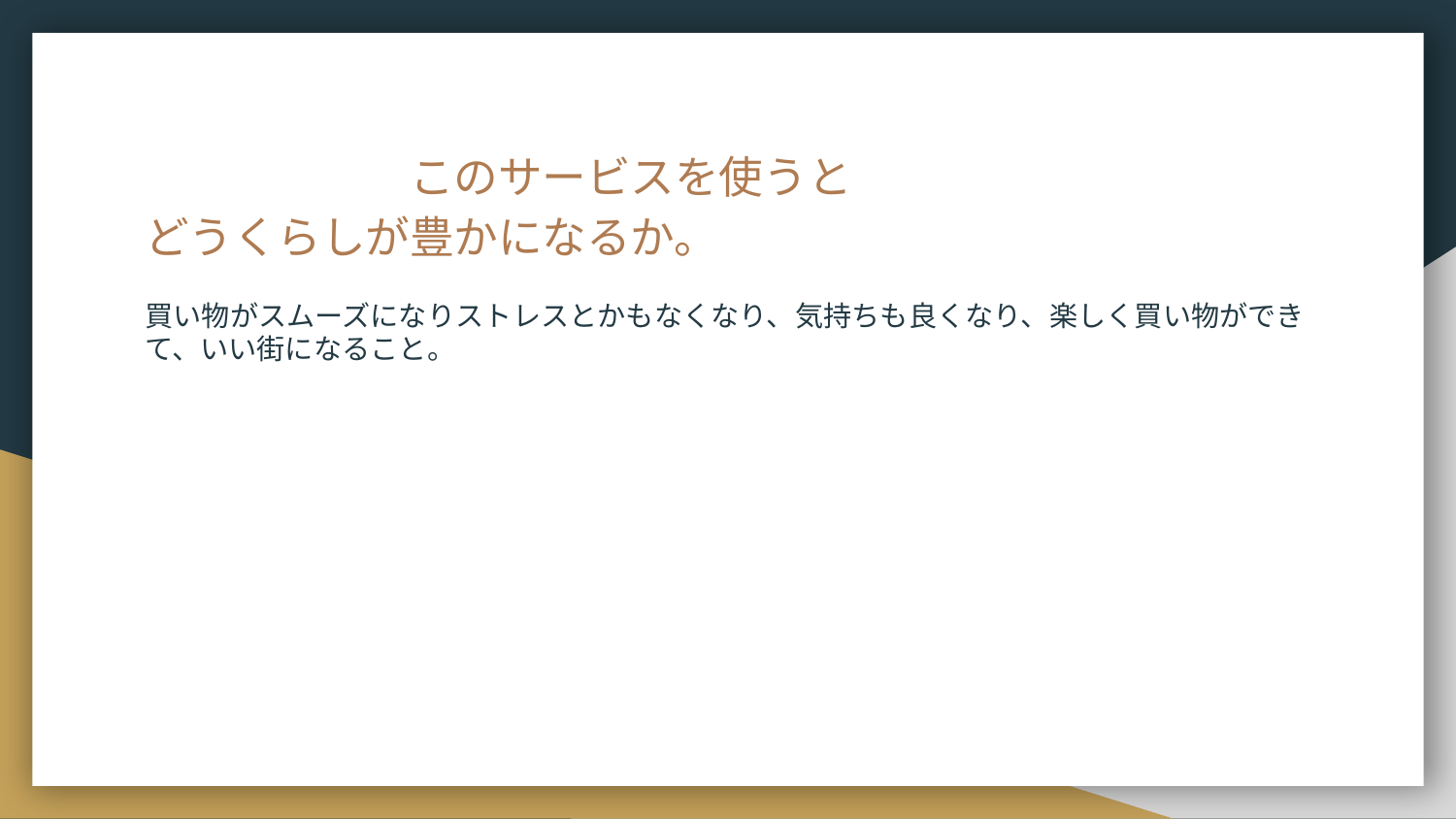

# このサービスを使うと　　　　　　　　　　どうくらしが豊かになるか。
買い物がスムーズになりストレスとかもなくなり、気持ちも良くなり、楽しく買い物ができて、いい街になること。